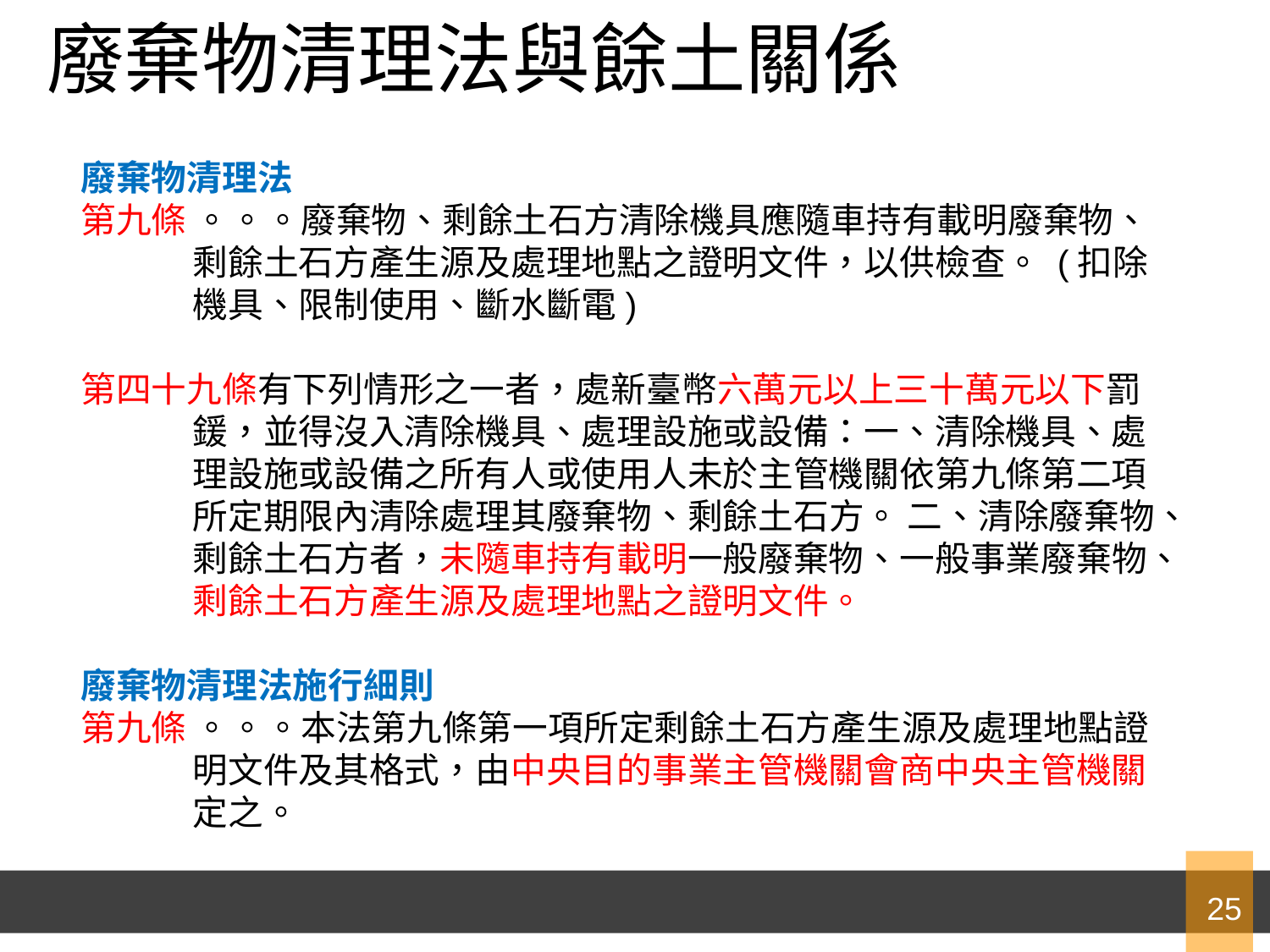

# 廢棄物清理法與餘土關係

廢棄物清理法
第九條 。。。廢棄物、剩餘土石方清除機具應隨車持有載明廢棄物、剩餘土石方產生源及處理地點之證明文件，以供檢查。 (扣除機具、限制使用、斷水斷電)

第四十九條有下列情形之一者，處新臺幣六萬元以上三十萬元以下罰鍰，並得沒入清除機具、處理設施或設備：一、清除機具、處理設施或設備之所有人或使用人未於主管機關依第九條第二項所定期限內清除處理其廢棄物、剩餘土石方。 二、清除廢棄物、剩餘土石方者，未隨車持有載明一般廢棄物、一般事業廢棄物、剩餘土石方產生源及處理地點之證明文件。

廢棄物清理法施行細則
第九條 。。。本法第九條第一項所定剩餘土石方產生源及處理地點證明文件及其格式，由中央目的事業主管機關會商中央主管機關定之。
25